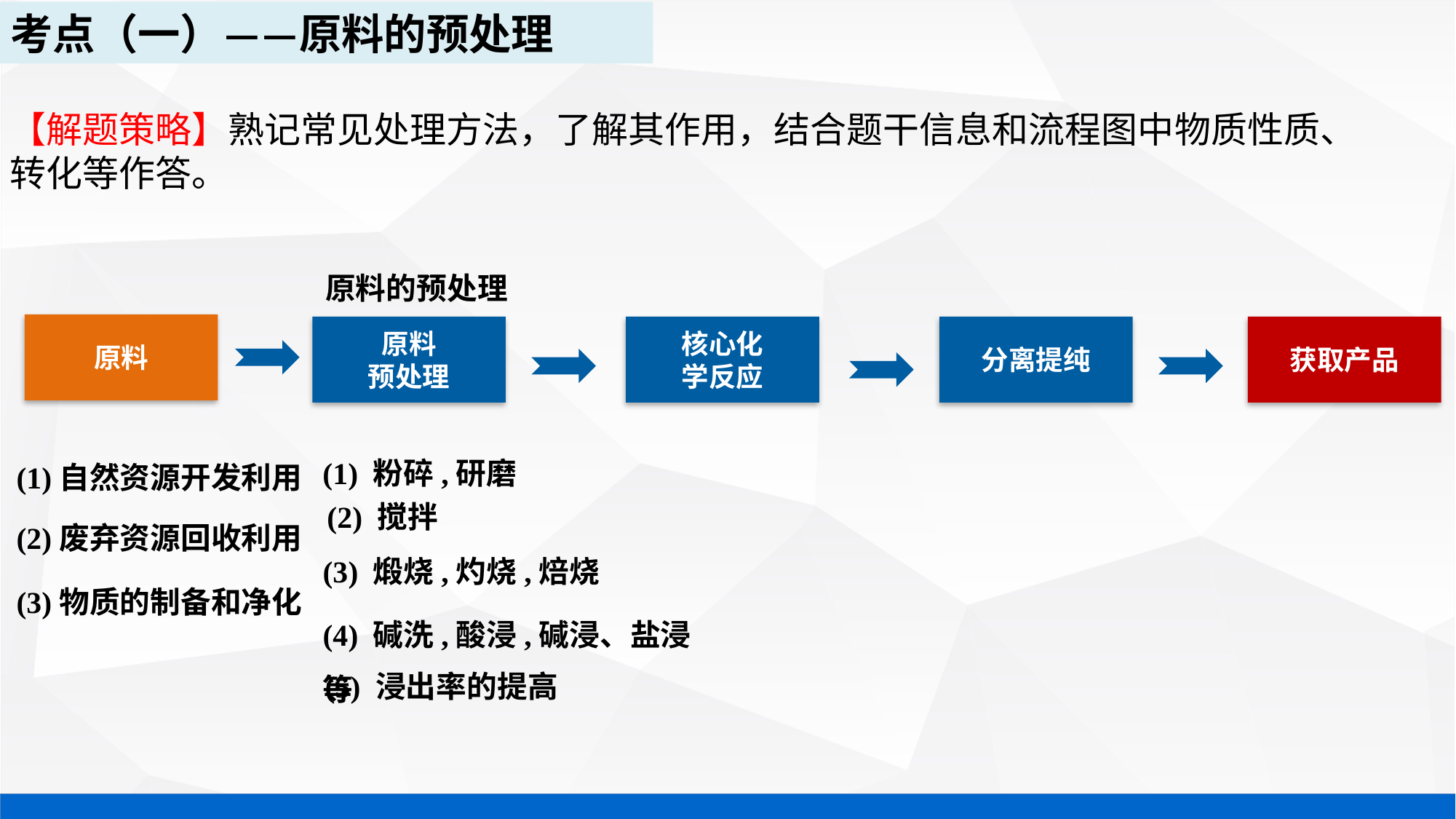

考点（一）——原料的预处理
【解题策略】熟记常见处理方法，了解其作用，结合题干信息和流程图中物质性质、   转化等作答。
原料的预处理
原料
原料
预处理
核心化
学反应
分离提纯
获取产品

(1) 粉碎,研磨
(2) 搅拌
(3) 煅烧,灼烧,焙烧
(5) 浸出率的提高
(4) 碱洗,酸浸,碱浸、盐浸等
(1)自然资源开发利用
(2)废弃资源回收利用
(3)物质的制备和净化